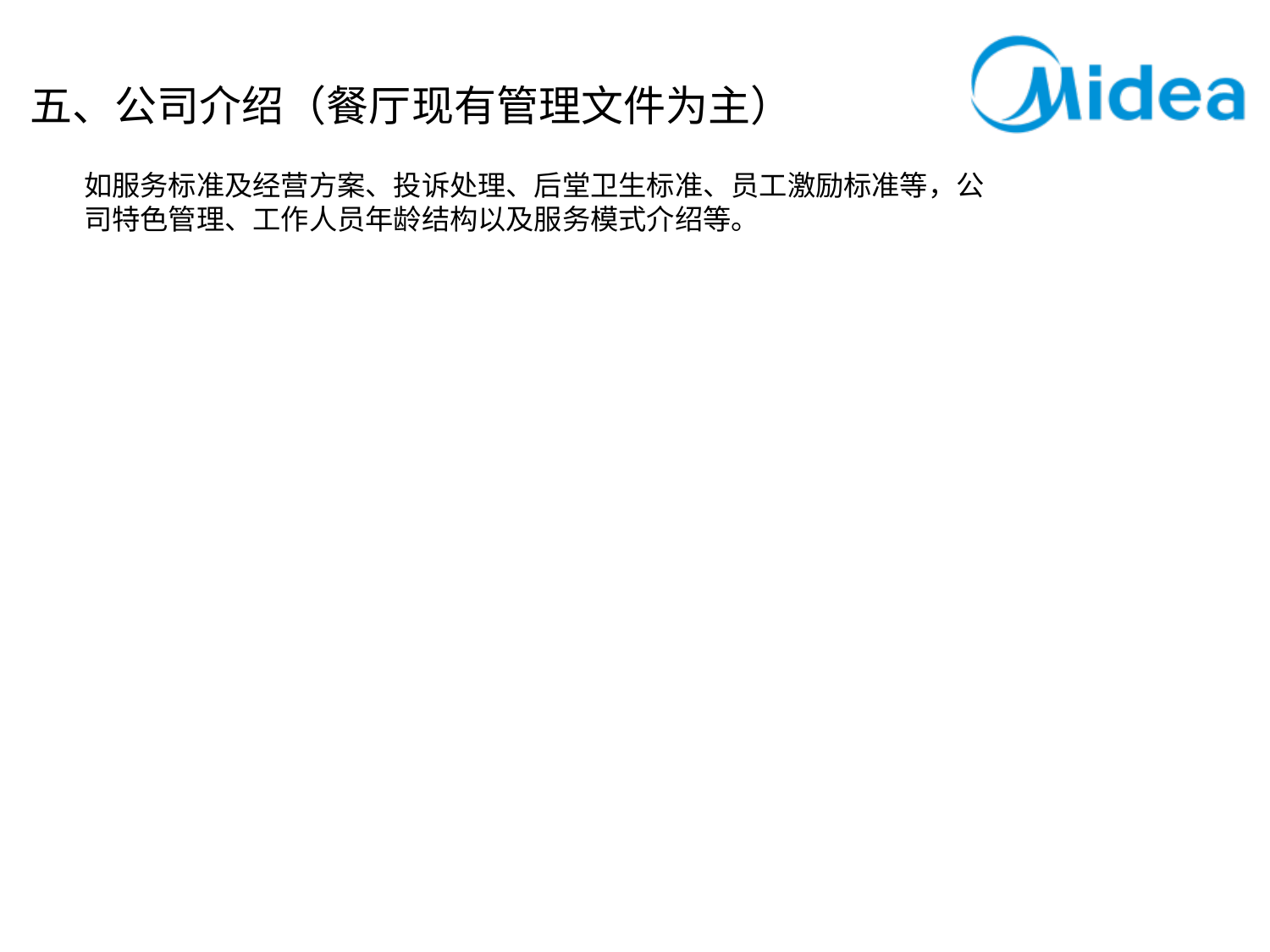

五、公司介绍（餐厅现有管理文件为主）
如服务标准及经营方案、投诉处理、后堂卫生标准、员工激励标准等，公司特色管理、工作人员年龄结构以及服务模式介绍等。